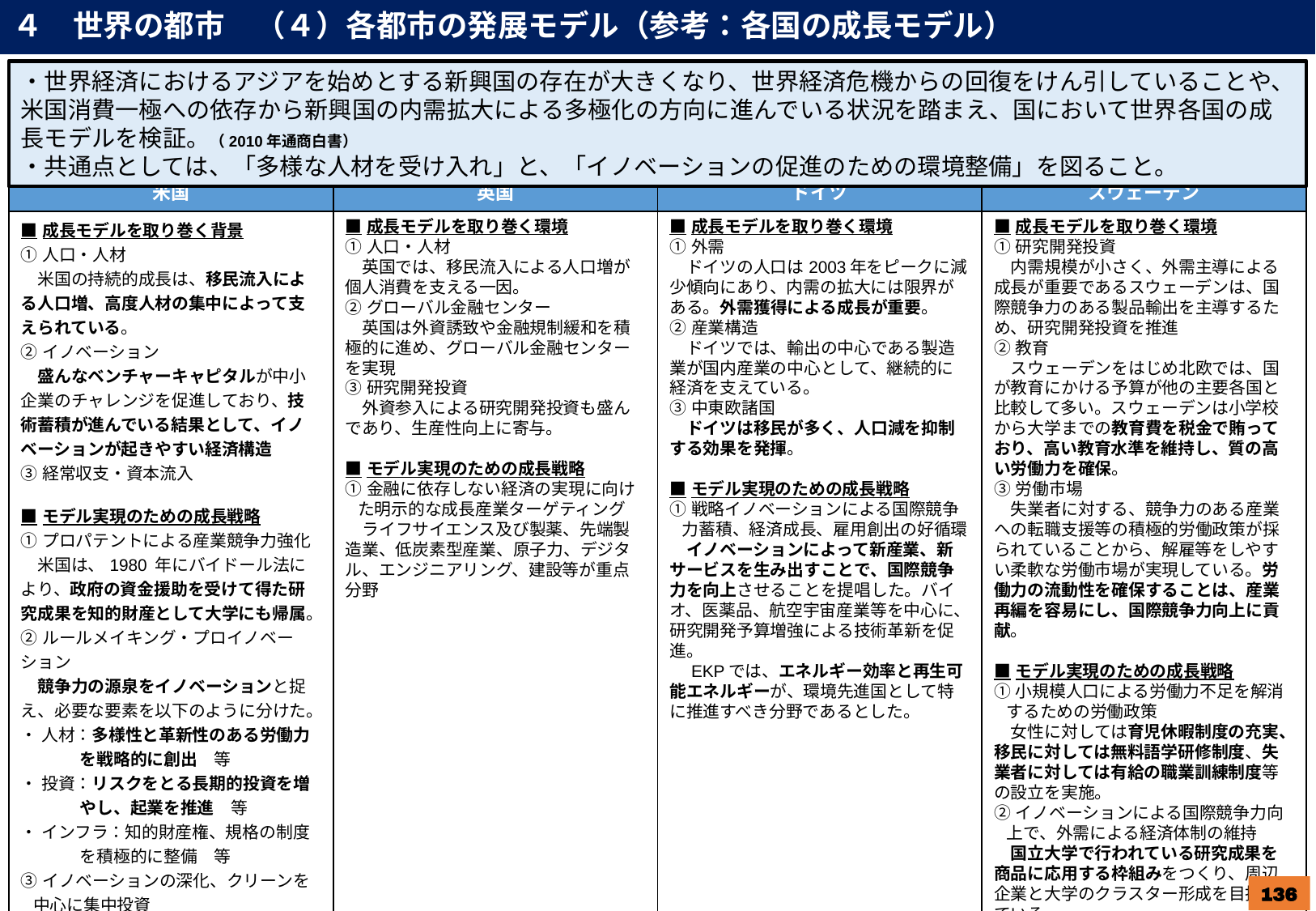

４　世界の都市　（４）各都市の発展モデル（参考：各国の成長モデル）
・世界経済におけるアジアを始めとする新興国の存在が大きくなり、世界経済危機からの回復をけん引していることや、米国消費一極への依存から新興国の内需拡大による多極化の方向に進んでいる状況を踏まえ、国において世界各国の成長モデルを検証。（2010年通商白書）
・共通点としては、「多様な人材を受け入れ」と、「イノベーションの促進のための環境整備」を図ること。
| 米国 | 英国 | ドイツ | スウェーデン |
| --- | --- | --- | --- |
| ■成長モデルを取り巻く背景 ①人口・人材 　米国の持続的成長は、移民流入による人口増、高度人材の集中によって支えられている。 ②イノベーション 　盛んなベンチャーキャピタルが中小企業のチャレンジを促進しており、技術蓄積が進んでいる結果として、イノベーションが起きやすい経済構造 ③経常収支・資本流入 ■モデル実現のための成長戦略 ①プロパテントによる産業競争力強化 　米国は、1980 年にバイドール法により、政府の資金援助を受けて得た研究成果を知的財産として大学にも帰属。 ②ルールメイキング・プロイノベーション 　競争力の源泉をイノベーションと捉え、必要な要素を以下のように分けた。 ・ 人材：多様性と革新性のある労働力を戦略的に創出　等 ・ 投資：リスクをとる長期的投資を増やし、起業を推進　等 ・ インフラ：知的財産権、規格の制度を積極的に整備　等 ③イノベーションの深化、クリーンを中心に集中投資 　・環境分野に重点を置いた成長戦略を提示しており、クリーンとイノベーションをキーワード | ■成長モデルを取り巻く環境 ①人口・人材 　英国では、移民流入による人口増が個人消費を支える一因。 ②グローバル金融センター 　英国は外資誘致や金融規制緩和を積極的に進め、グローバル金融センターを実現 ③研究開発投資 　外資参入による研究開発投資も盛んであり、生産性向上に寄与。 ■モデル実現のための成長戦略 ①金融に依存しない経済の実現に向けた明示的な成長産業ターゲティング 　ライフサイエンス及び製薬、先端製造業、低炭素型産業、原子力、デジタル、エンジニアリング、建設等が重点分野 | ■成長モデルを取り巻く環境 ①外需 　ドイツの人口は2003年をピークに減少傾向にあり、内需の拡大には限界がある。外需獲得による成長が重要。 ②産業構造 　ドイツでは、輸出の中心である製造業が国内産業の中心として、継続的に経済を支えている。　 ③中東欧諸国 　ドイツは移民が多く、人口減を抑制する効果を発揮。 ■モデル実現のための成長戦略 ①戦略イノベーションによる国際競争力蓄積、経済成長、雇用創出の好循環 　イノベーションによって新産業、新サービスを生み出すことで、国際競争力を向上させることを提唱した。バイオ、医薬品、航空宇宙産業等を中心に、研究開発予算増強による技術革新を促進。 　EKPでは、エネルギー効率と再生可能エネルギーが、環境先進国として特に推進すべき分野であるとした。 | ■成長モデルを取り巻く環境 ①研究開発投資 　内需規模が小さく、外需主導による成長が重要であるスウェーデンは、国際競争力のある製品輸出を主導するため、研究開発投資を推進 ②教育 　スウェーデンをはじめ北欧では、国が教育にかける予算が他の主要各国と比較して多い。スウェーデンは小学校から大学までの教育費を税金で賄っており、高い教育水準を維持し、質の高い労働力を確保。　 ③労働市場 　失業者に対する、競争力のある産業への転職支援等の積極的労働政策が採られていることから、解雇等をしやすい柔軟な労働市場が実現している。労働力の流動性を確保することは、産業再編を容易にし、国際競争力向上に貢献。 ■モデル実現のための成長戦略 ①小規模人口による労働力不足を解消するための労働政策 　女性に対しては育児休暇制度の充実、移民に対しては無料語学研修制度、失業者に対しては有給の職業訓練制度等の設立を実施。 ②イノベーションによる国際競争力向上で、外需による経済体制の維持 　国立大学で行われている研究成果を商品に応用する枠組みをつくり、周辺企業と大学のクラスター形成を目指している。 　国内の環境技術企業の国際展開を支援し、環境技術分野の輸出と投資を促進 |
136